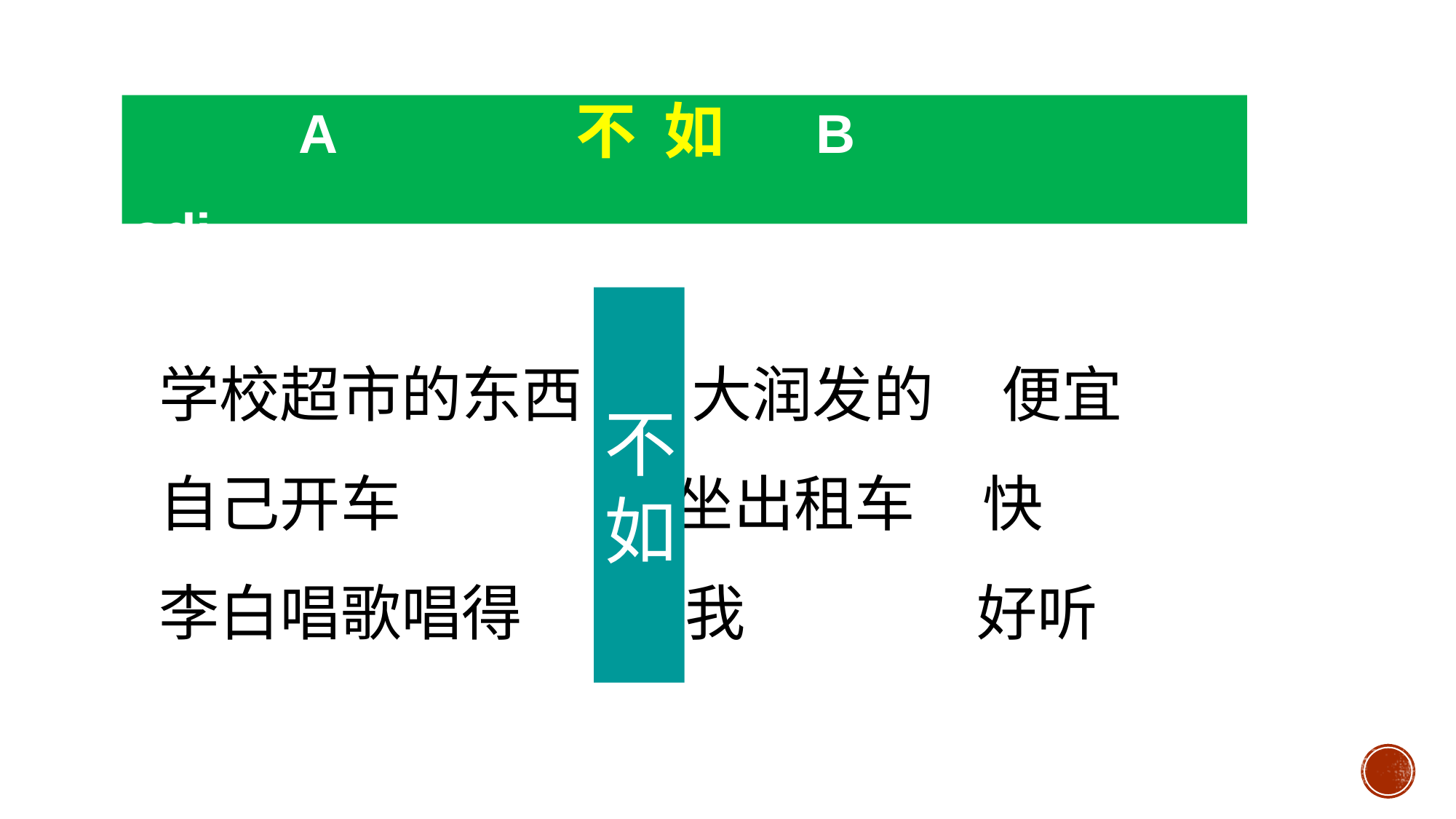

A               不  如      B             adj.   。
不如
学校超市的东西        大润发的     便宜
自己开车                    坐出租车     快
李白唱歌唱得            我                 好听